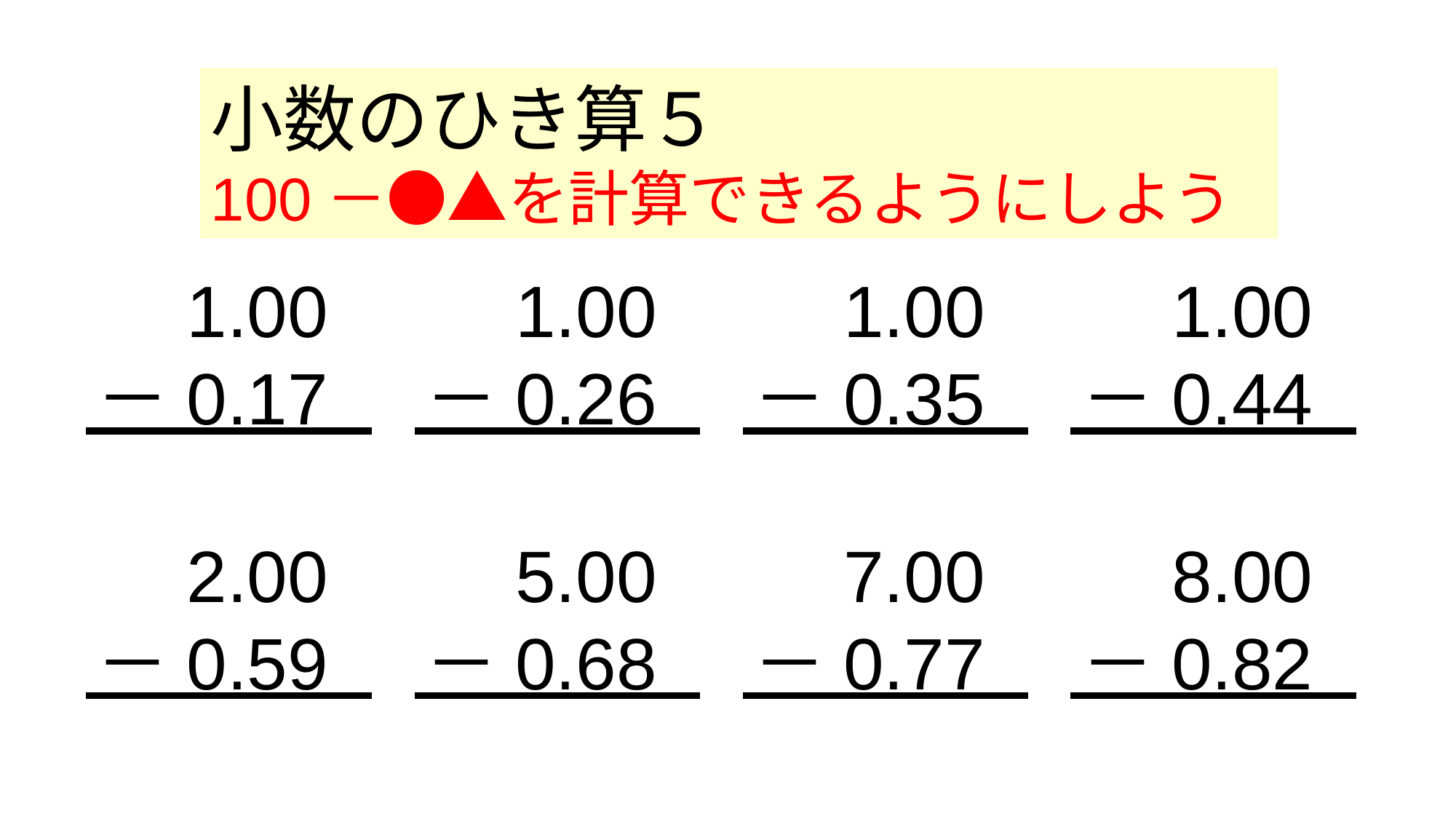

小数のひき算５
100－●▲を計算できるようにしよう
　1.00－0.17
　1.00－0.26
　1.00－0.35
　1.00－0.44
　2.00－0.59
　5.00－0.68
　7.00－0.77
　8.00－0.82